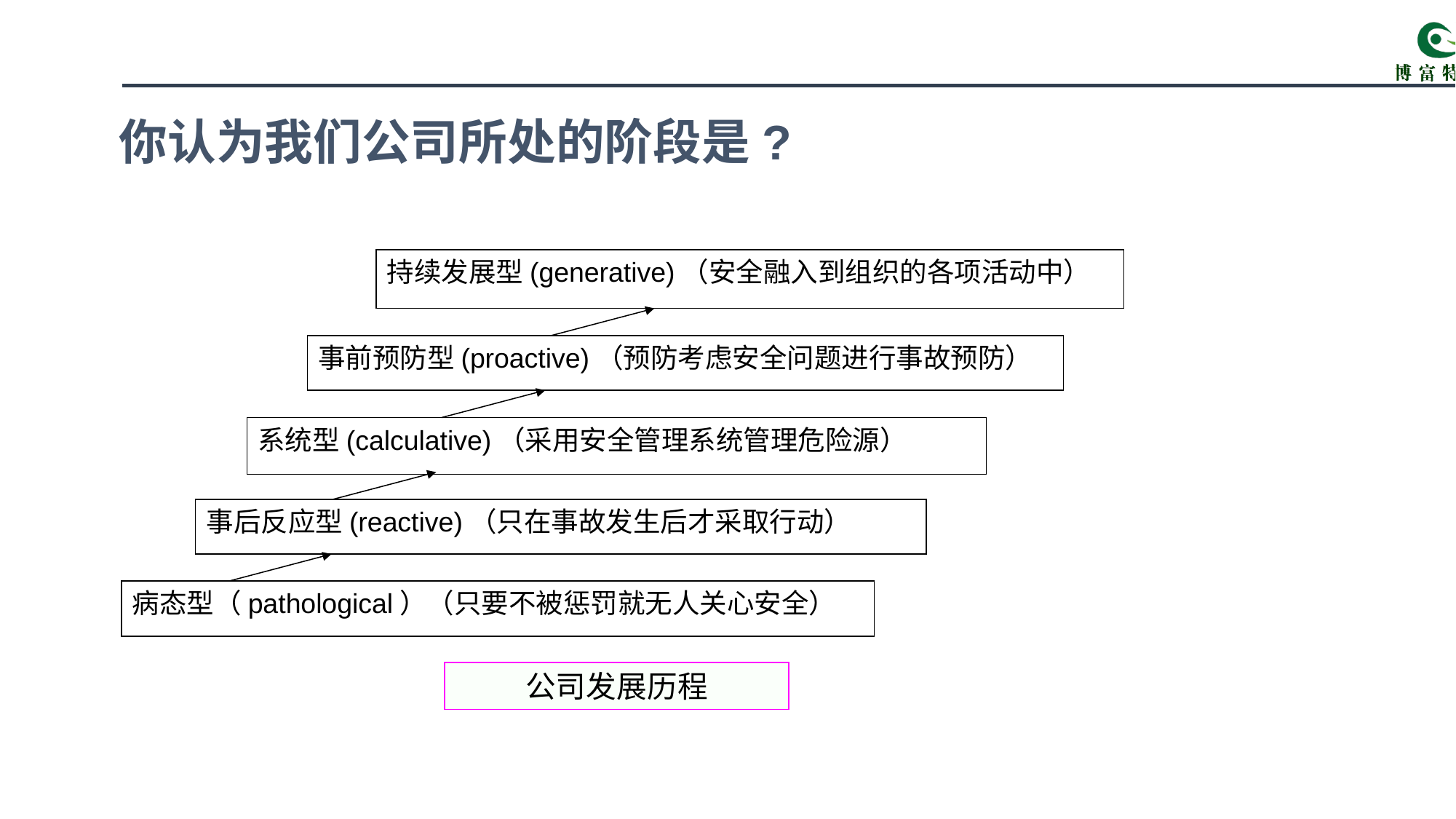

你认为我们公司所处的阶段是?
持续发展型(generative)（安全融入到组织的各项活动中）

事前预防型(proactive)（预防考虑安全问题进行事故预防）

系统型(calculative)（采用安全管理系统管理危险源）

事后反应型(reactive)（只在事故发生后才采取行动）

病态型（pathological）（只要不被惩罚就无人关心安全）
公司发展历程